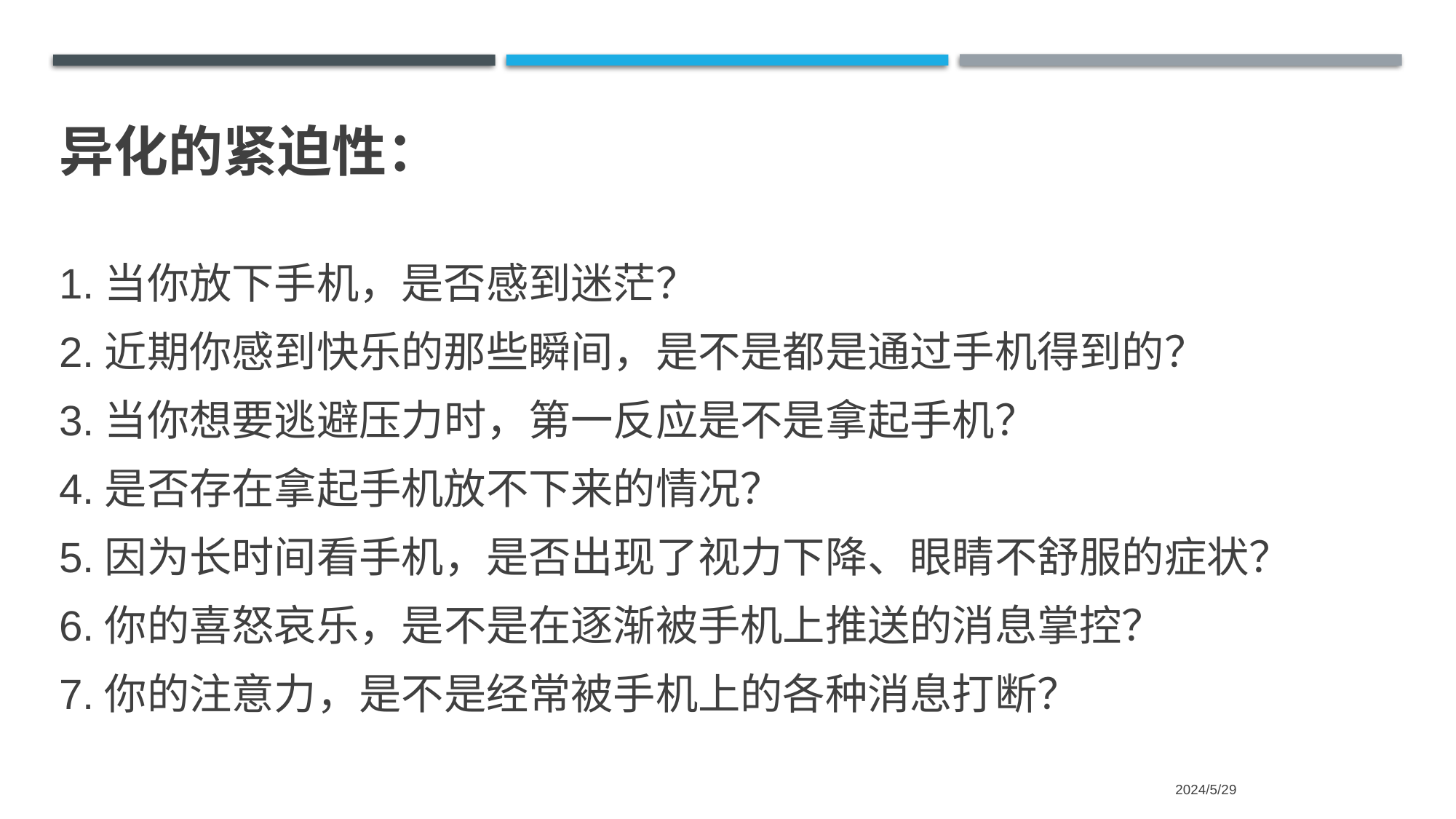

# 异化的紧迫性：
1.当你放下手机，是否感到迷茫？
2.近期你感到快乐的那些瞬间，是不是都是通过手机得到的？
3.当你想要逃避压力时，第一反应是不是拿起手机？
4.是否存在拿起手机放不下来的情况？
5.因为长时间看手机，是否出现了视力下降、眼睛不舒服的症状？
6.你的喜怒哀乐，是不是在逐渐被手机上推送的消息掌控？
7.你的注意力，是不是经常被手机上的各种消息打断？
2024/5/29